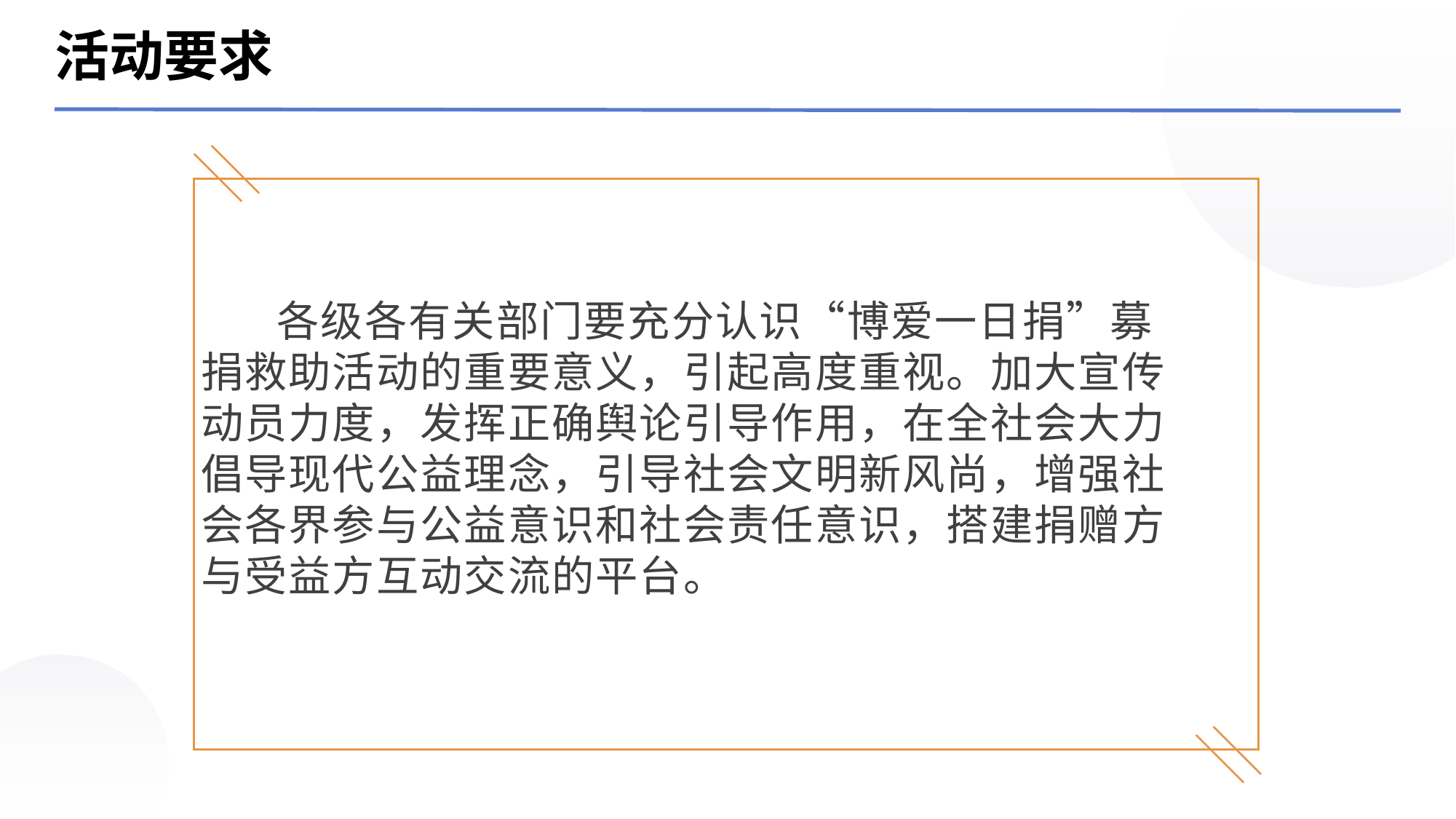

活动要求

      各级各有关部门要充分认识“博爱一日捐”募捐救助活动的重要意义，引起高度重视。加大宣传动员力度，发挥正确舆论引导作用，在全社会大力倡导现代公益理念，引导社会文明新风尚，增强社会各界参与公益意识和社会责任意识，搭建捐赠方与受益方互动交流的平台。